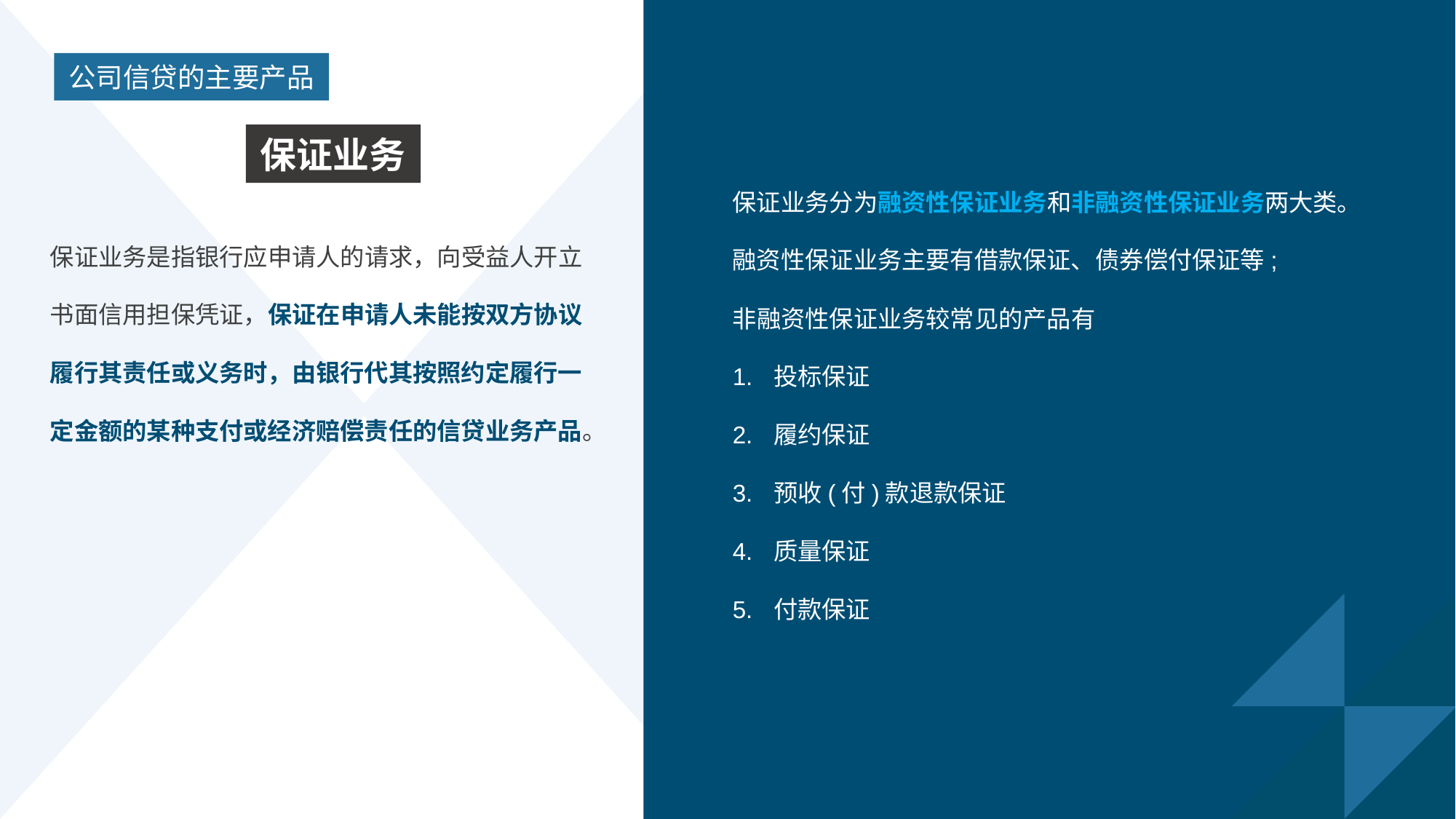

公司信贷的主要产品
保证业务
保证业务分为融资性保证业务和非融资性保证业务两大类。
融资性保证业务主要有借款保证、债券偿付保证等;
非融资性保证业务较常见的产品有
投标保证
履约保证
预收(付)款退款保证
质量保证
付款保证
保证业务是指银行应申请人的请求，向受益人开立书面信用担保凭证，保证在申请人未能按双方协议履行其责任或义务时，由银行代其按照约定履行一定金额的某种支付或经济赔偿责任的信贷业务产品。